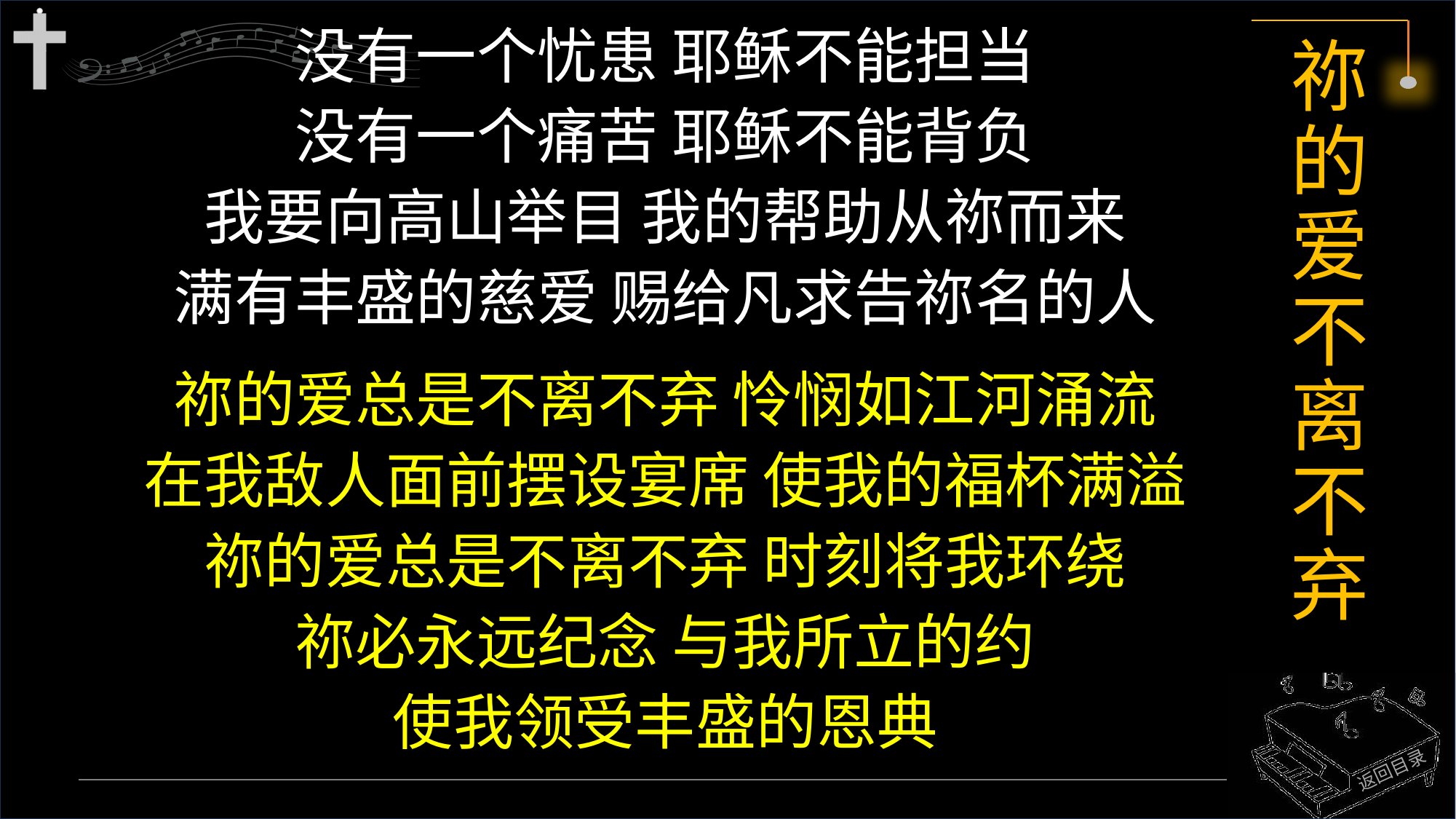

没有一个忧患 耶稣不能担当
没有一个痛苦 耶稣不能背负
我要向高山举目 我的帮助从祢而来
满有丰盛的慈爱 赐给凡求告祢名的人

祢的爱总是不离不弃 怜悯如江河涌流
在我敌人面前摆设宴席 使我的福杯满溢
祢的爱总是不离不弃 时刻将我环绕
祢必永远纪念 与我所立的约
使我领受丰盛的恩典
# 祢的爱不离不弃